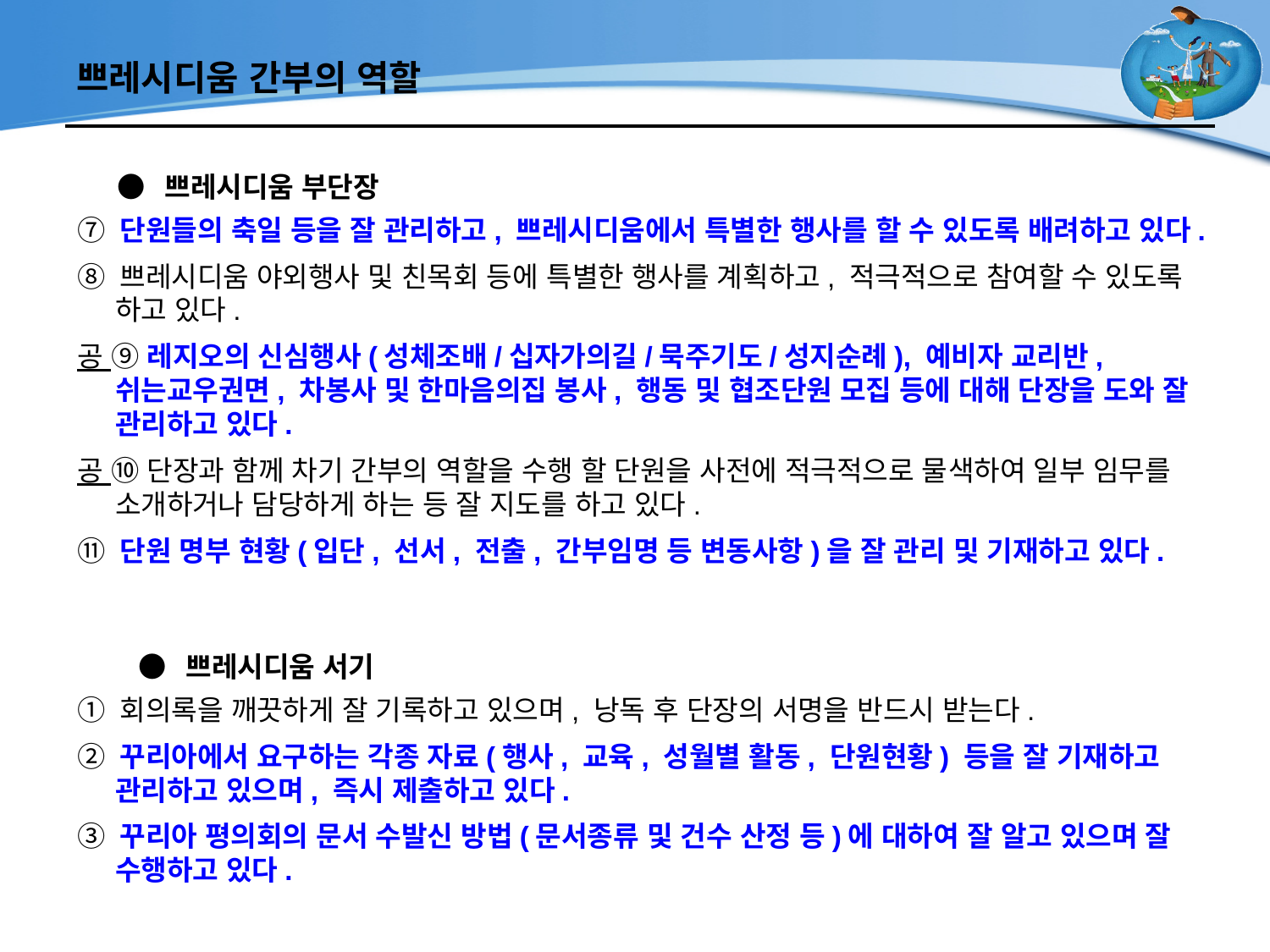

# 쁘레시디움 간부의 역할
●  쁘레시디움 부단장
⑦ 단원들의 축일 등을 잘 관리하고, 쁘레시디움에서 특별한 행사를 할 수 있도록 배려하고 있다.

⑧ 쁘레시디움 야외행사 및 친목회 등에 특별한 행사를 계획하고, 적극적으로 참여할 수 있도록 하고 있다.

공 ⑨ 레지오의 신심행사(성체조배/십자가의길/묵주기도/성지순례), 예비자 교리반, 쉬는교우권면, 차봉사 및 한마음의집 봉사, 행동 및 협조단원 모집 등에 대해 단장을 도와 잘 관리하고 있다.

공 ⑩ 단장과 함께 차기 간부의 역할을 수행 할 단원을 사전에 적극적으로 물색하여 일부 임무를 소개하거나 담당하게 하는 등 잘 지도를 하고 있다.

⑪ 단원 명부 현황(입단, 선서, 전출, 간부임명 등 변동사항)을 잘 관리 및 기재하고 있다.
●  쁘레시디움 서기
① 회의록을 깨끗하게 잘 기록하고 있으며, 낭독 후 단장의 서명을 반드시 받는다.

② 꾸리아에서 요구하는 각종 자료(행사, 교육, 성월별 활동, 단원현황) 등을 잘 기재하고 관리하고 있으며, 즉시 제출하고 있다.

③ 꾸리아 평의회의 문서 수발신 방법(문서종류 및 건수 산정 등)에 대하여 잘 알고 있으며 잘 수행하고 있다.